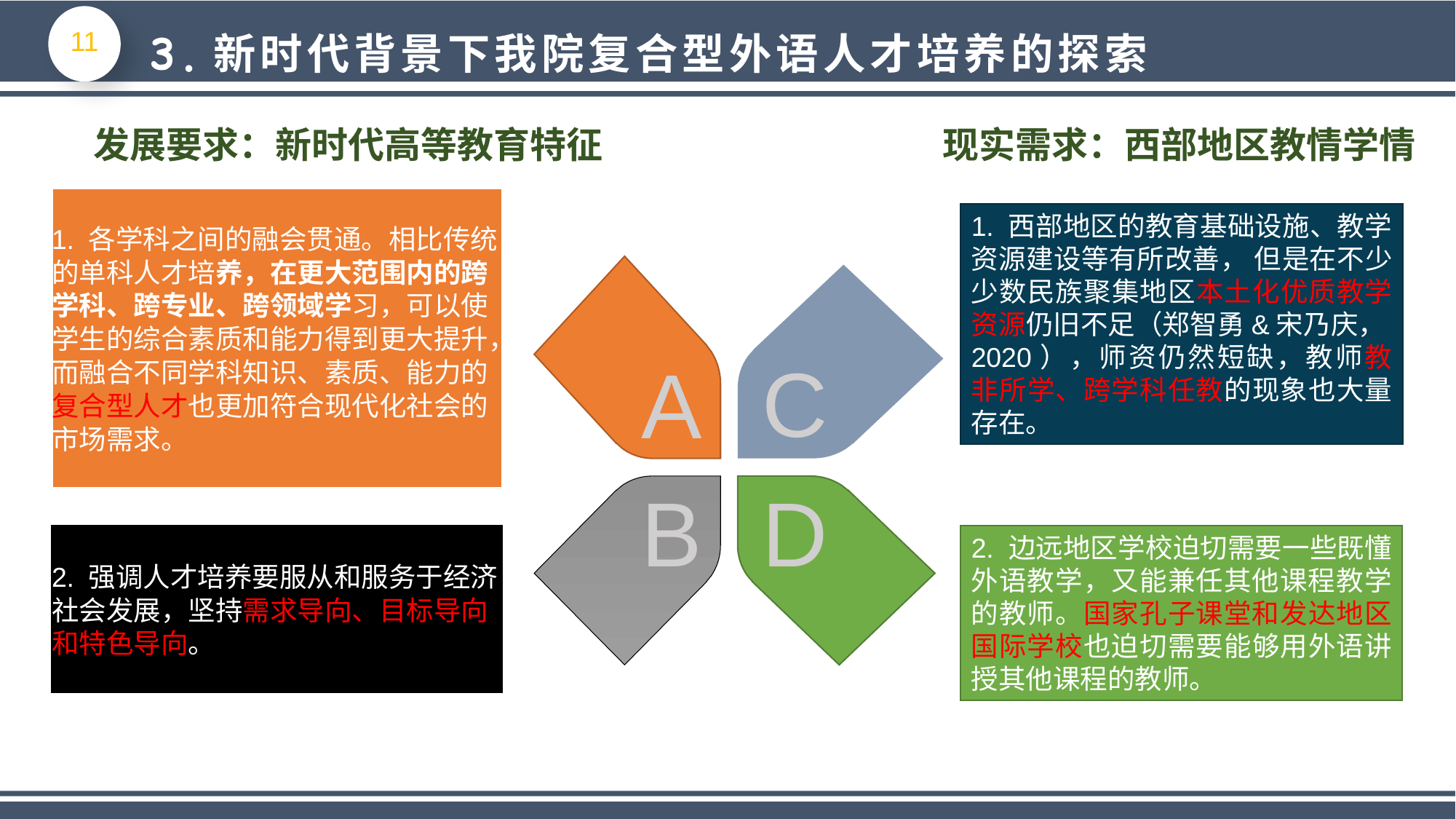

3.新时代背景下我院复合型外语人才培养的探索
发展要求：新时代高等教育特征
现实需求：西部地区教情学情

1. 各学科之间的融会贯通。相比传统的单科人才培养，在更大范围内的跨学科、跨专业、跨领域学习，可以使学生的综合素质和能力得到更大提升，而融合不同学科知识、素质、能力的复合型人才也更加符合现代化社会的市场需求。

1. 西部地区的教育基础设施、教学资源建设等有所改善， 但是在不少少数民族聚集地区本土化优质教学资源仍旧不足（郑智勇&宋乃庆，2020），师资仍然短缺，教师教非所学、跨学科任教的现象也大量存在。

C
A

B
D

2. 强调人才培养要服从和服务于经济社会发展，坚持需求导向、目标导向和特色导向。

2. 边远地区学校迫切需要一些既懂外语教学，又能兼任其他课程教学的教师。国家孔子课堂和发达地区国际学校也迫切需要能够用外语讲授其他课程的教师。